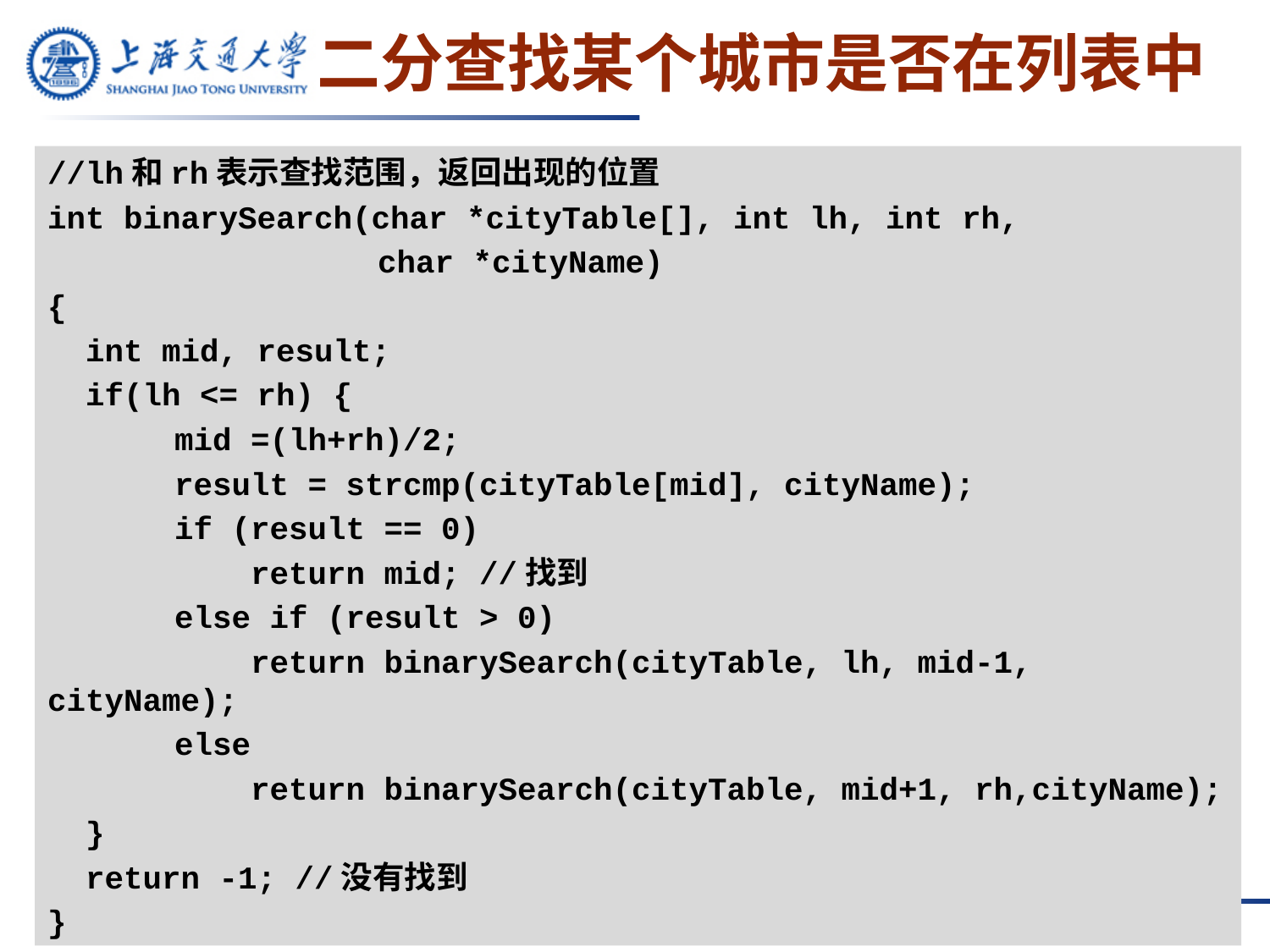

二分查找某个城市是否在列表中
//lh和rh表示查找范围，返回出现的位置
int binarySearch(char *cityTable[], int lh, int rh,
		    char *cityName)
{
  int mid, result;
  if(lh <= rh) {
	mid =(lh+rh)/2;
	result = strcmp(cityTable[mid], cityName);
    	if (result == 0)
	    return mid; //找到
    	else if (result > 0)
      	    return binarySearch(cityTable, lh, mid-1, cityName);
    	else
      	    return binarySearch(cityTable, mid+1, rh,cityName);
  }
  return -1; //没有找到
}